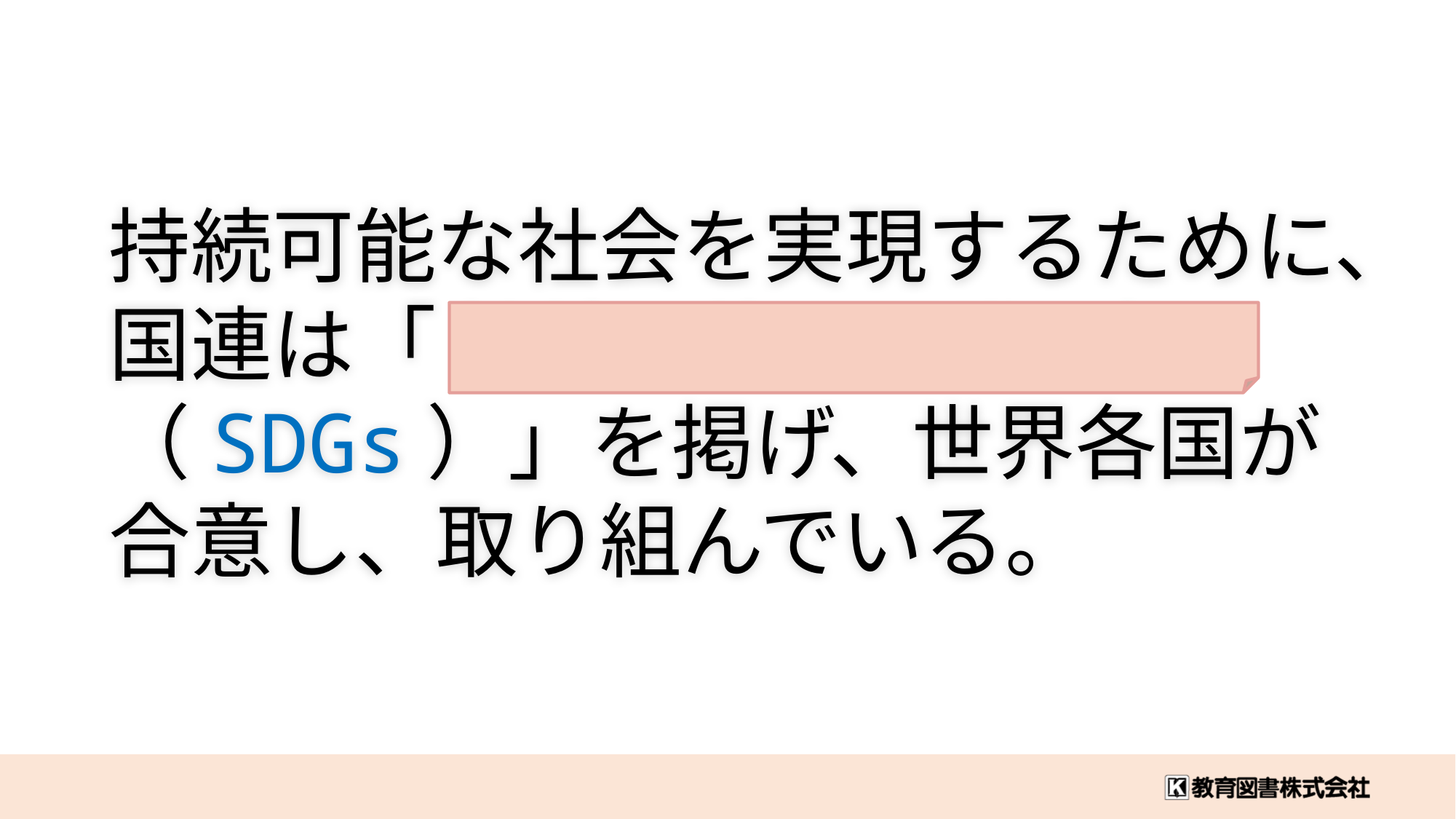

持続可能な社会を実現するために、国連は「 持続可能な開発目標（SDGs）」を掲げ、世界各国が合意し、取り組んでいる。